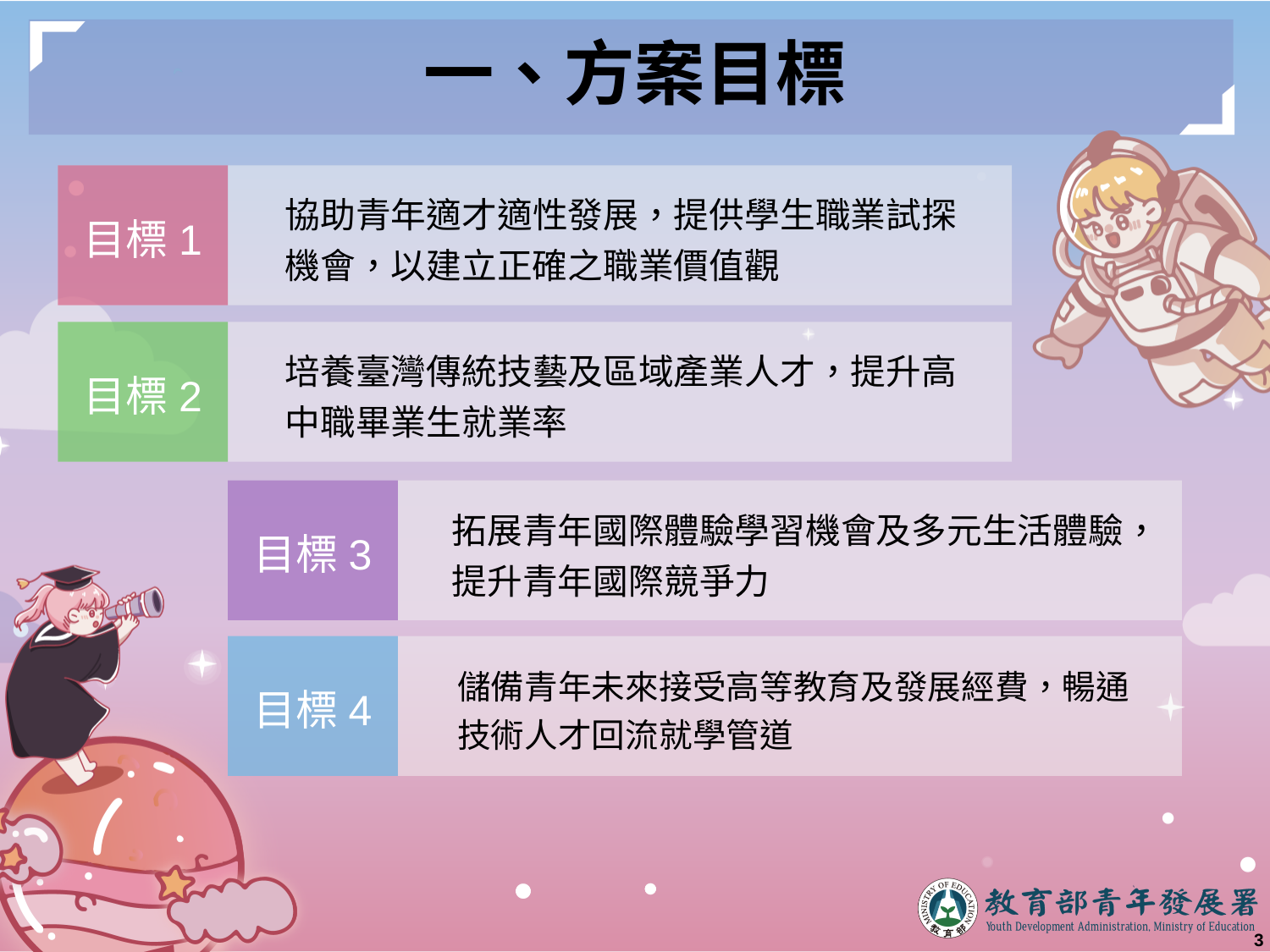

# 一、方案目標

目標1
協助青年適才適性發展，提供學生職業試探機會，以建立正確之職業價值觀

培養臺灣傳統技藝及區域產業人才，提升高中職畢業生就業率
目標2

拓展青年國際體驗學習機會及多元生活體驗，提升青年國際競爭力
目標3

儲備青年未來接受高等教育及發展經費，暢通技術人才回流就學管道
目標4
3